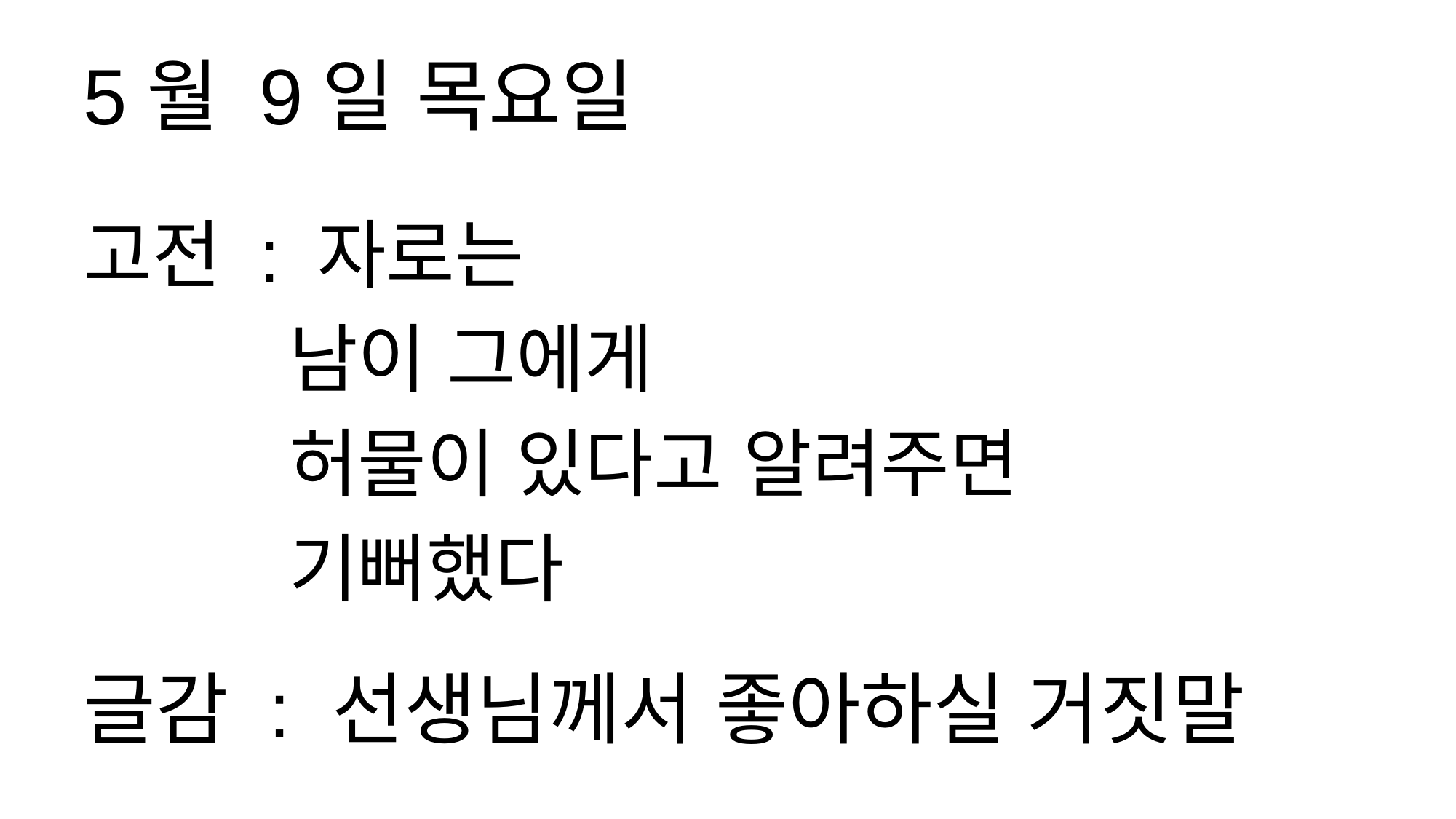

5월 9일 목요일
고전 : 자로는
         남이 그에게
         허물이 있다고 알려주면
         기뻐했다
글감 : 선생님께서 좋아하실 거짓말